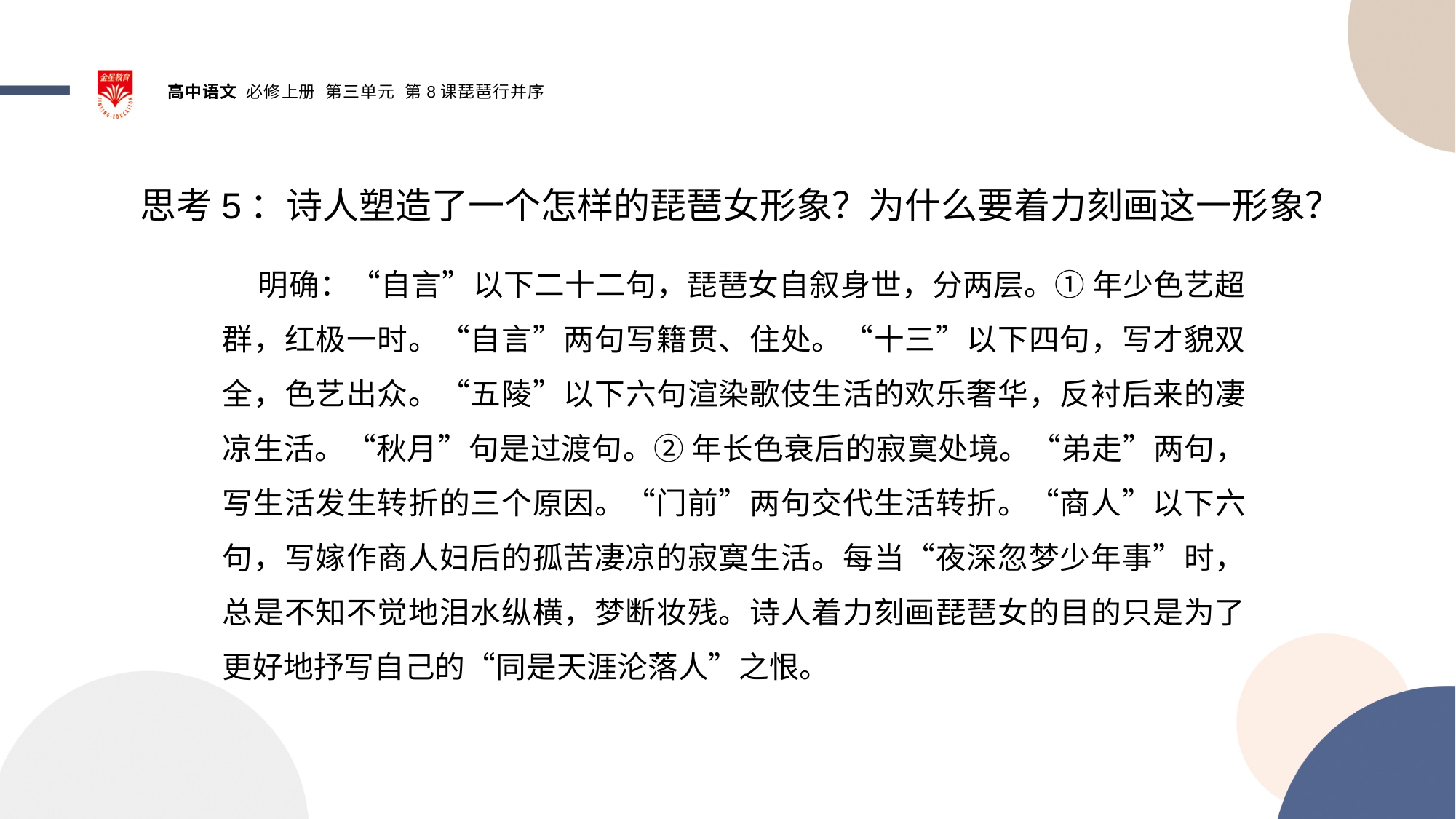

思考5：诗人塑造了一个怎样的琵琶女形象？为什么要着力刻画这一形象？
    明确：“自言”以下二十二句，琵琶女自叙身世，分两层。① 年少色艺超群，红极一时。“自言”两句写籍贯、住处。“十三”以下四句，写才貌双全，色艺出众。“五陵”以下六句渲染歌伎生活的欢乐奢华，反衬后来的凄凉生活。“秋月”句是过渡句。② 年长色衰后的寂寞处境。“弟走”两句，写生活发生转折的三个原因。“门前”两句交代生活转折。“商人”以下六句，写嫁作商人妇后的孤苦凄凉的寂寞生活。每当“夜深忽梦少年事”时，总是不知不觉地泪水纵横，梦断妆残。诗人着力刻画琵琶女的目的只是为了更好地抒写自己的“同是天涯沦落人”之恨。